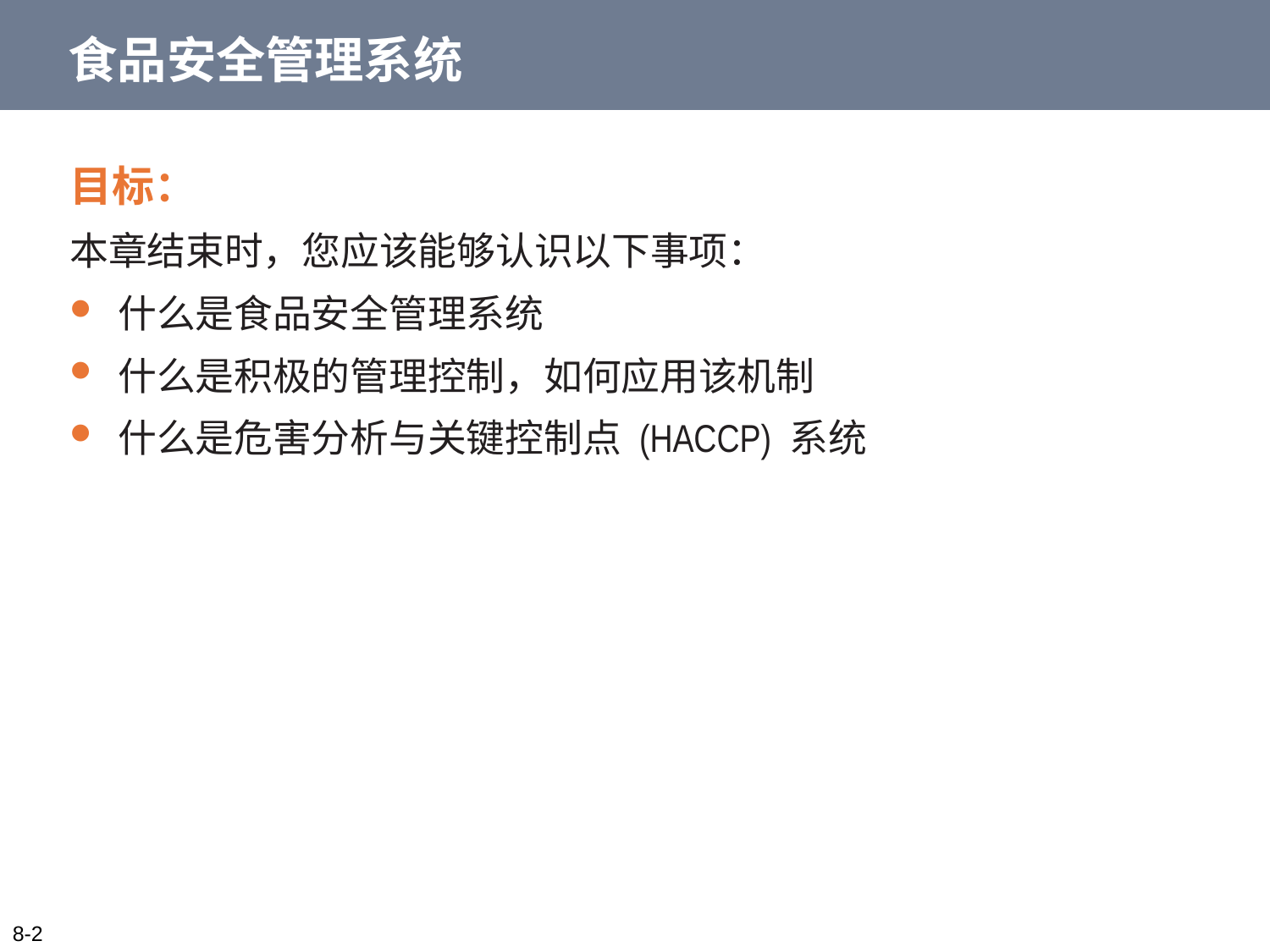

# 食品安全管理系统
目标：
本章结束时，您应该能够认识以下事项：
什么是食品安全管理系统
什么是积极的管理控制，如何应用该机制
什么是危害分析与关键控制点 (HACCP) 系统

8-2